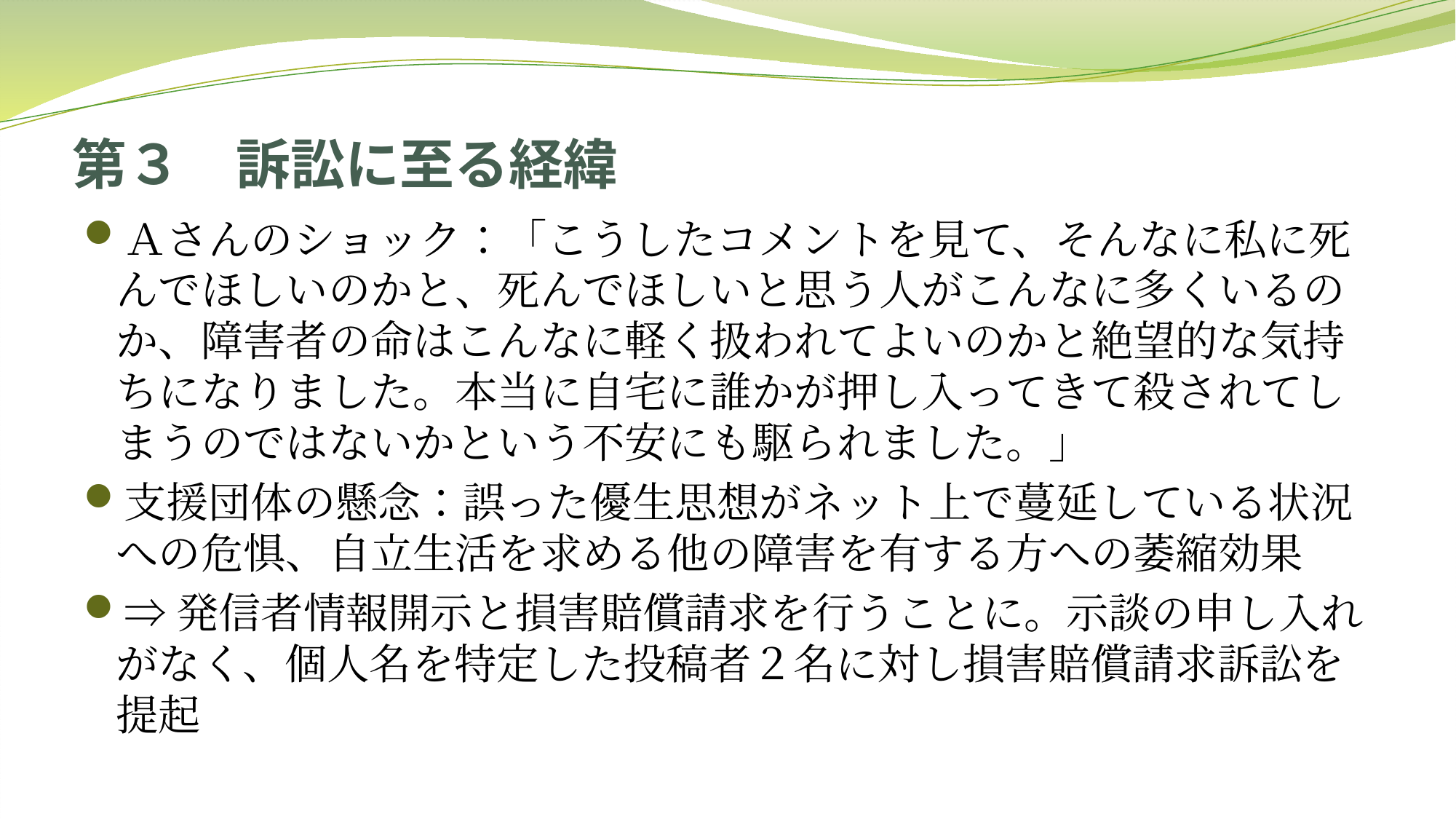

# 第３　訴訟に至る経緯
Ａさんのショック：「こうしたコメントを見て、そんなに私に死んでほしいのかと、死んでほしいと思う人がこんなに多くいるのか、障害者の命はこんなに軽く扱われてよいのかと絶望的な気持ちになりました。本当に自宅に誰かが押し入ってきて殺されてしまうのではないかという不安にも駆られました。」
支援団体の懸念：誤った優生思想がネット上で蔓延している状況への危惧、自立生活を求める他の障害を有する方への萎縮効果
⇒発信者情報開示と損害賠償請求を行うことに。示談の申し入れがなく、個人名を特定した投稿者２名に対し損害賠償請求訴訟を提起